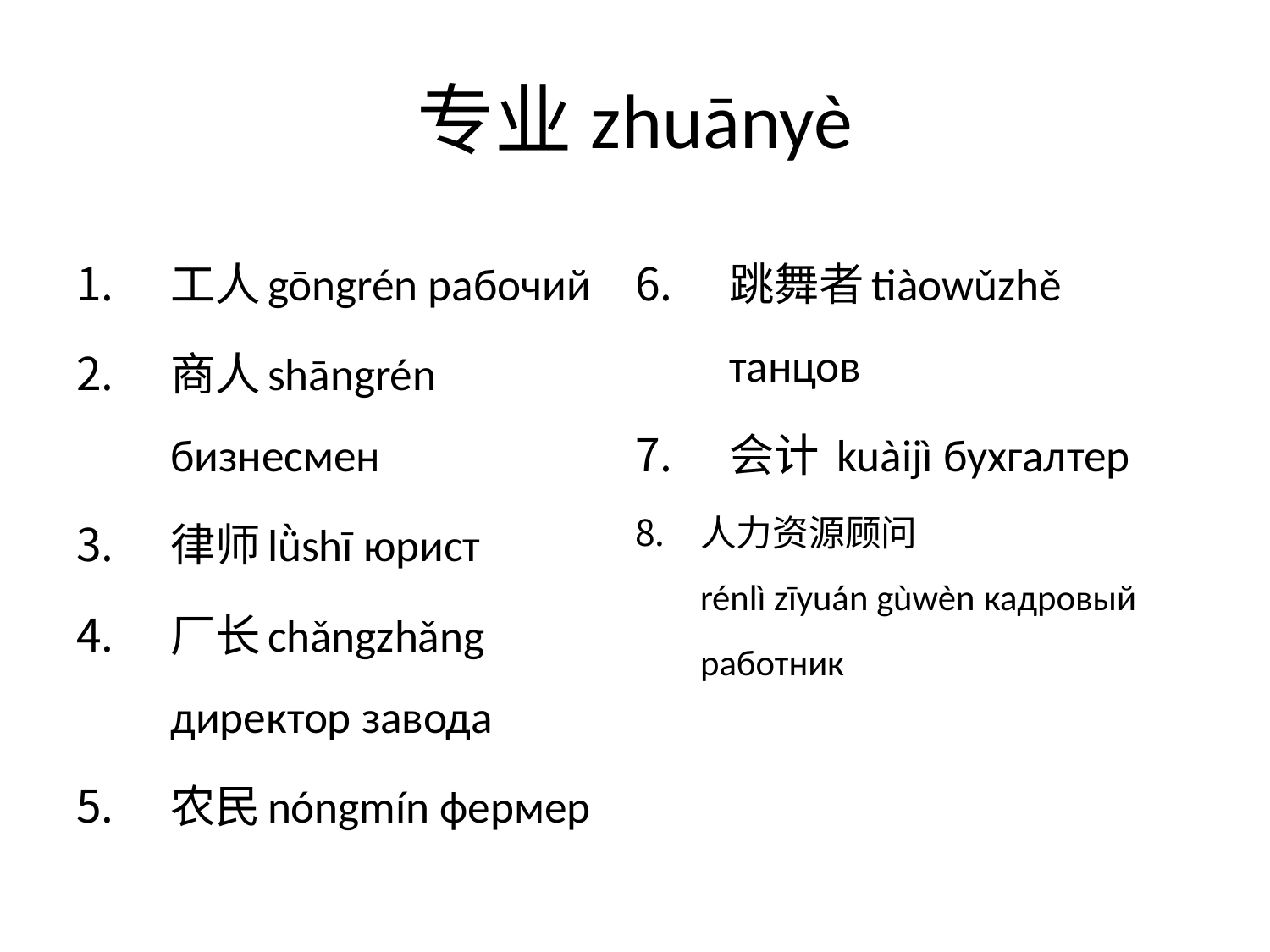

# 专业zhuānyè
工人gōngrén рабочий
商人shāngrén бизнесмен
律师lǜshī юрист
厂长chǎngzhǎng директор завода
农民nóngmín фермер
跳舞者tiàowǔzhě танцов
会计 kuàijì бухгалтер
人力资源顾问
rénlì zīyuán gùwèn кадровый работник